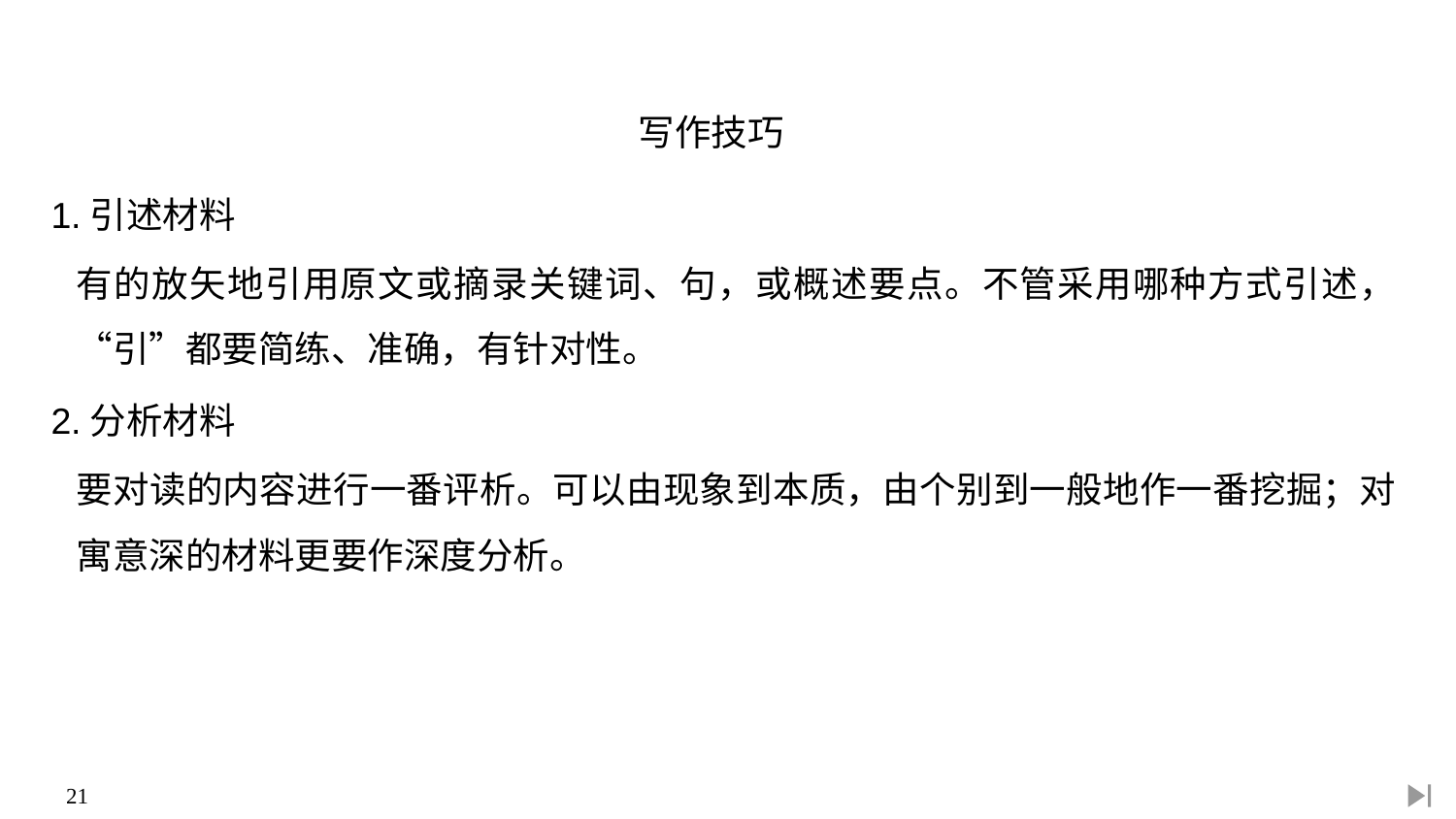

写作技巧
1.引述材料
有的放矢地引用原文或摘录关键词、句，或概述要点。不管采用哪种方式引述，“引”都要简练、准确，有针对性。
2.分析材料
要对读的内容进行一番评析。可以由现象到本质，由个别到一般地作一番挖掘；对寓意深的材料更要作深度分析。